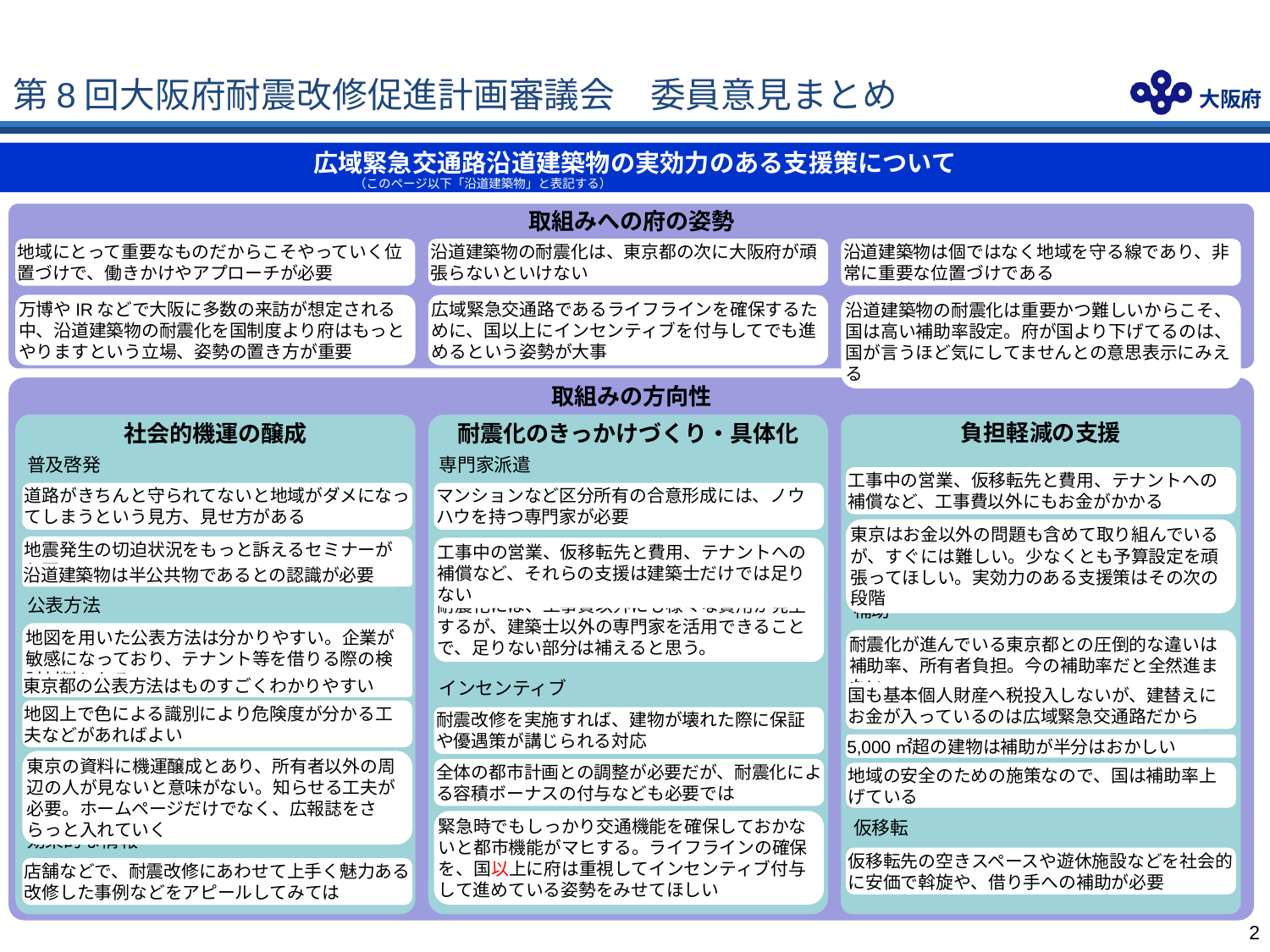

# 第8回大阪府耐震改修促進計画審議会　委員意見まとめ
広域緊急交通路沿道建築物の実効力のある支援策について
（このページ以下「沿道建築物」と表記する）
取組みへの府の姿勢

地域にとって重要なものだからこそやっていく位置づけで、働きかけやアプローチが必要
沿道建築物の耐震化は、東京都の次に大阪府が頑張らないといけない
沿道建築物は個ではなく地域を守る線であり、非常に重要な位置づけである
万博やIRなどで大阪に多数の来訪が想定される中、沿道建築物の耐震化を国制度より府はもっとやりますという立場、姿勢の置き方が重要
広域緊急交通路であるライフラインを確保するために、国以上にインセンティブを付与してでも進めるという姿勢が大事
沿道建築物の耐震化は重要かつ難しいからこそ、国は高い補助率設定。府が国より下げてるのは、国が言うほど気にしてませんとの意思表示にみえる
取組みの方向性
社会的機運の醸成

耐震化のきっかけづくり・具体化
負担軽減の支援
普及啓発
専門家派遣
工事中の営業、仮移転先と費用、テナントへの補償など、工事費以外にもお金がかかる
道路がきちんと守られてないと地域がダメになってしまうという見方、見せ方がある
マンションなど区分所有の合意形成には、ノウハウを持つ専門家が必要
東京はお金以外の問題も含めて取り組んでいるが、すぐには難しい。少なくとも予算設定を頑張ってほしい。実効力のある支援策はその次の段階
地震発生の切迫状況をもっと訴えるセミナーが必要
工事中の営業、仮移転先と費用、テナントへの補償など、それらの支援は建築士だけでは足りない
沿道建築物は半公共物であるとの認識が必要
公表方法
耐震化には、工事費以外にも様々な費用が発生するが、建築士以外の専門家を活用できることで、足りない部分は補えると思う。
補助
地図を用いた公表方法は分かりやすい。企業が敏感になっており、テナント等を借りる際の検討材料となる
耐震化が進んでいる東京都との圧倒的な違いは補助率、所有者負担。今の補助率だと全然進まない
インセンティブ
東京都の公表方法はものすごくわかりやすい
国も基本個人財産へ税投入しないが、建替えにお金が入っているのは広域緊急交通路だから
地図上で色による識別により危険度が分かる工夫などがあればよい
耐震改修を実施すれば、建物が壊れた際に保証や優遇策が講じられる対応
5,000㎡超の建物は補助が半分はおかしい
東京の資料に機運醸成とあり、所有者以外の周辺の人が見ないと意味がない。知らせる工夫が必要。ホームページだけでなく、広報誌をさらっと入れていく
全体の都市計画との調整が必要だが、耐震化による容積ボーナスの付与なども必要では
地域の安全のための施策なので、国は補助率上げている
緊急時でもしっかり交通機能を確保しておかないと都市機能がマヒする。ライフラインの確保を、国以上に府は重視してインセンティブ付与して進めている姿勢をみせてほしい
仮移転
効果的な情報
仮移転先の空きスペースや遊休施設などを社会的に安価で斡旋や、借り手への補助が必要
店舗などで、耐震改修にあわせて上手く魅力ある改修した事例などをアピールしてみては
2